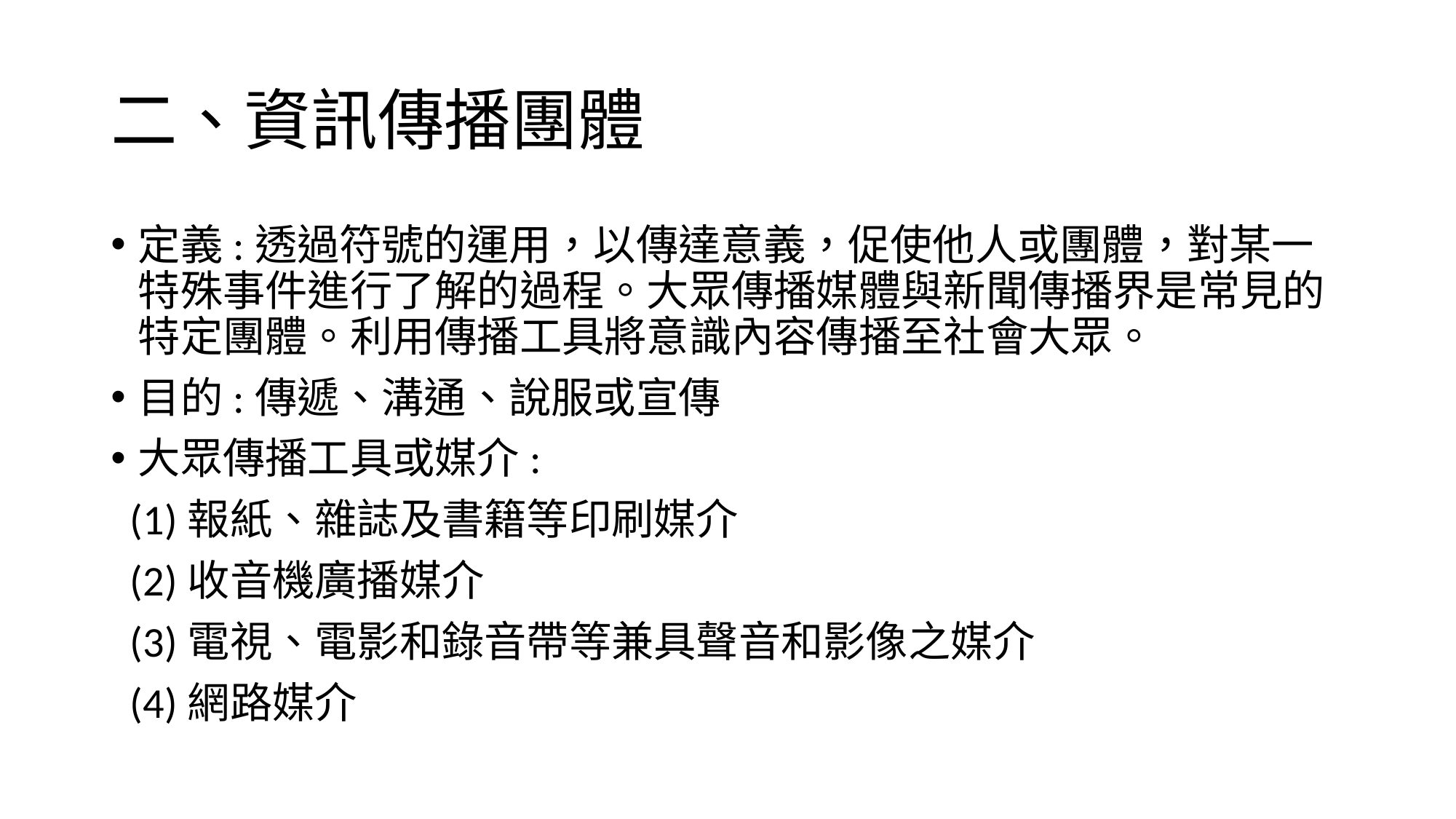

# 二、資訊傳播團體
定義:透過符號的運用，以傳達意義，促使他人或團體，對某一特殊事件進行了解的過程。大眾傳播媒體與新聞傳播界是常見的特定團體。利用傳播工具將意識內容傳播至社會大眾。
目的:傳遞、溝通、說服或宣傳
大眾傳播工具或媒介:
  (1)報紙、雜誌及書籍等印刷媒介
  (2)收音機廣播媒介
  (3)電視、電影和錄音帶等兼具聲音和影像之媒介
  (4)網路媒介